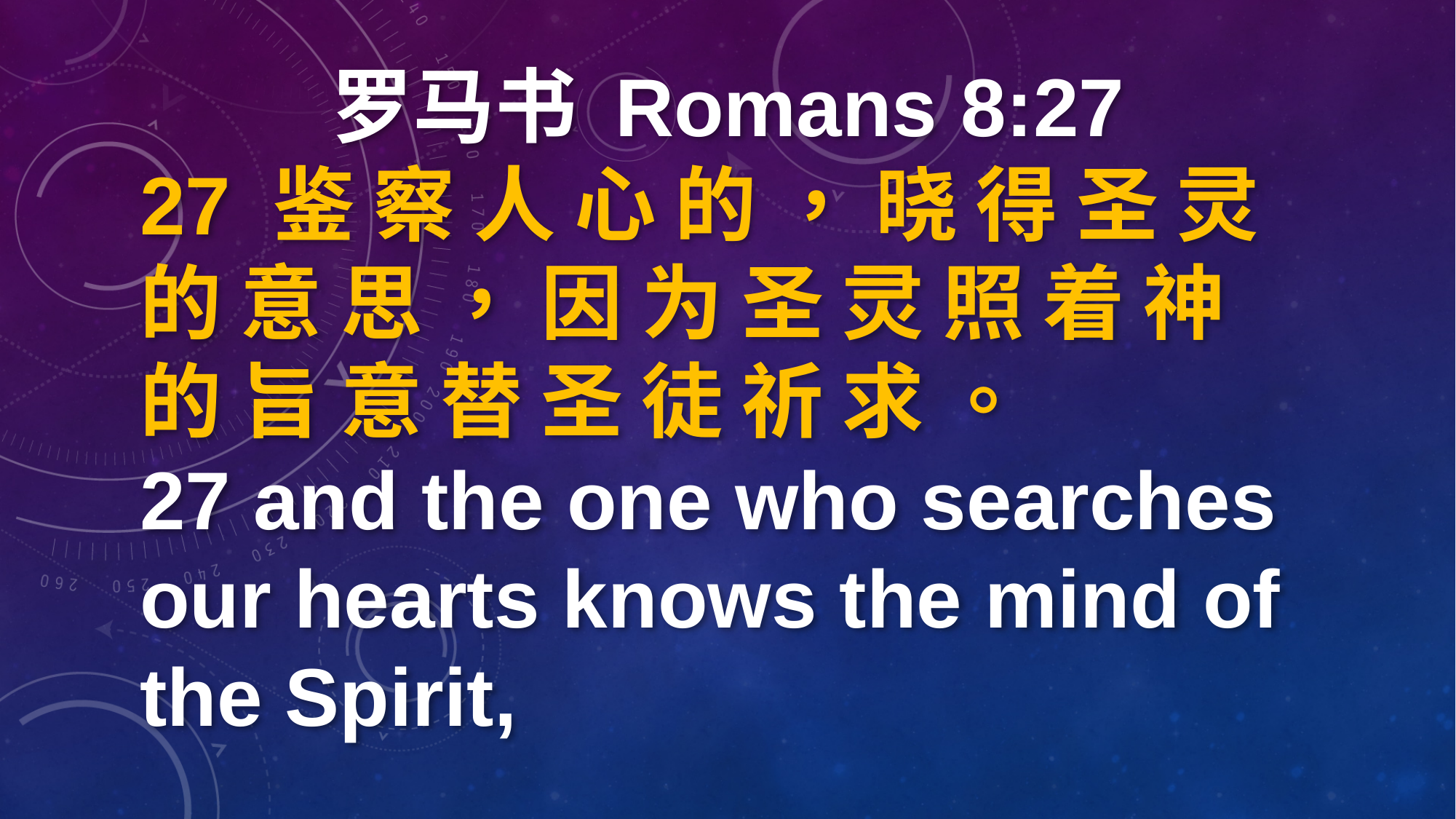

罗马书 Romans 8:27
27 鉴 察 人 心 的 ， 晓 得 圣 灵 的 意 思 ， 因 为 圣 灵 照 着 神 的 旨 意 替 圣 徒 祈 求 。
27 and the one who searches our hearts knows the mind of the Spirit,